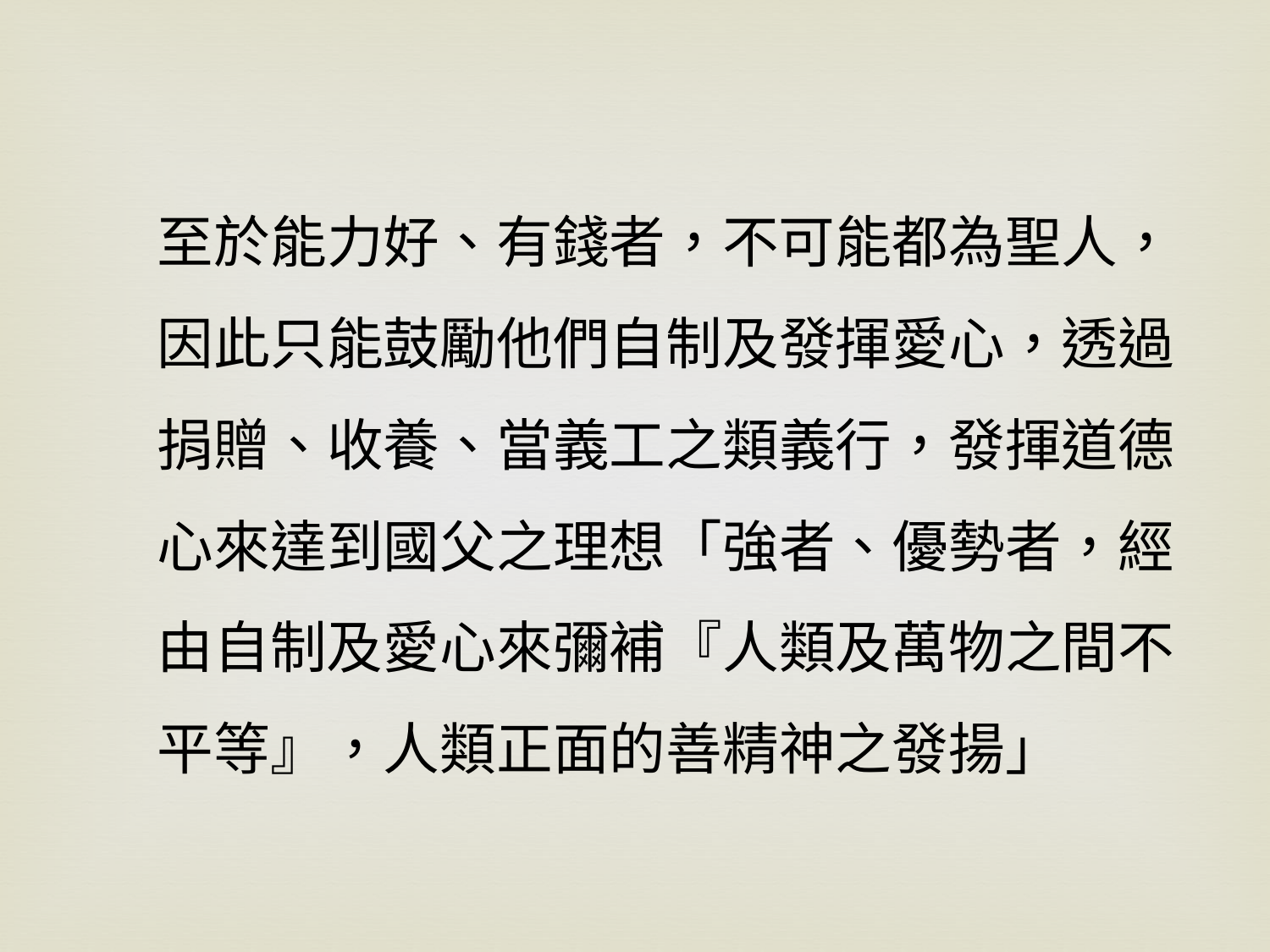

至於能力好、有錢者，不可能都為聖人，因此只能鼓勵他們自制及發揮愛心，透過捐贈、收養、當義工之類義行，發揮道德心來達到國父之理想「強者、優勢者，經由自制及愛心來彌補『人類及萬物之間不平等』，人類正面的善精神之發揚」